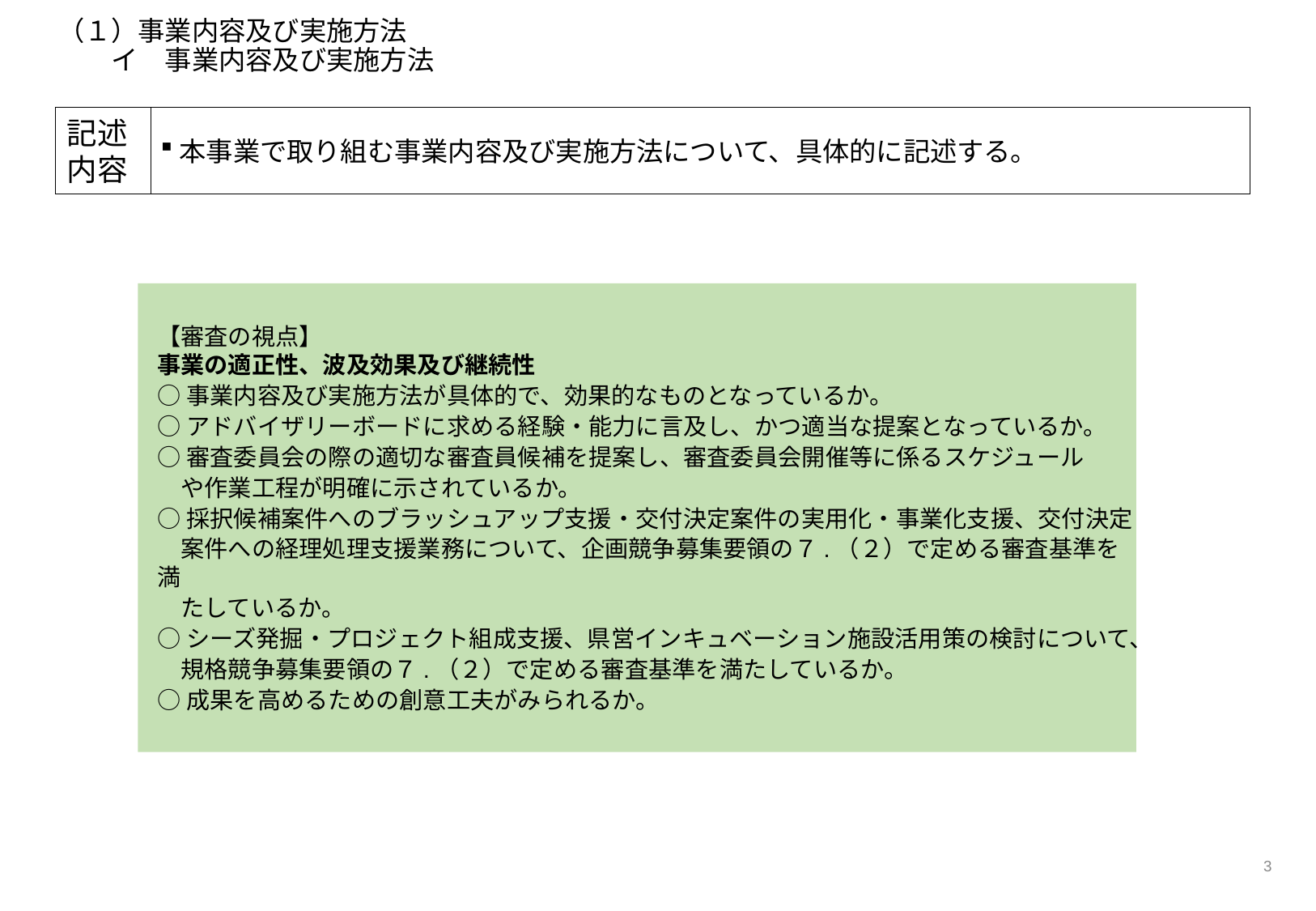

# （１）事業内容及び実施方法 　　イ　事業内容及び実施方法
本事業で取り組む事業内容及び実施方法について、具体的に記述する。
記述内容
【審査の視点】
事業の適正性、波及効果及び継続性
○事業内容及び実施方法が具体的で、効果的なものとなっているか。
○アドバイザリーボードに求める経験・能力に言及し、かつ適当な提案となっているか。
○審査委員会の際の適切な審査員候補を提案し、審査委員会開催等に係るスケジュール
　や作業工程が明確に示されているか。
○採択候補案件へのブラッシュアップ支援・交付決定案件の実用化・事業化支援、交付決定
　案件への経理処理支援業務について、企画競争募集要領の７.（２）で定める審査基準を満
　たしているか。
○シーズ発掘・プロジェクト組成支援、県営インキュベーション施設活用策の検討について、
　規格競争募集要領の７.（２）で定める審査基準を満たしているか。
○成果を高めるための創意工夫がみられるか。
3